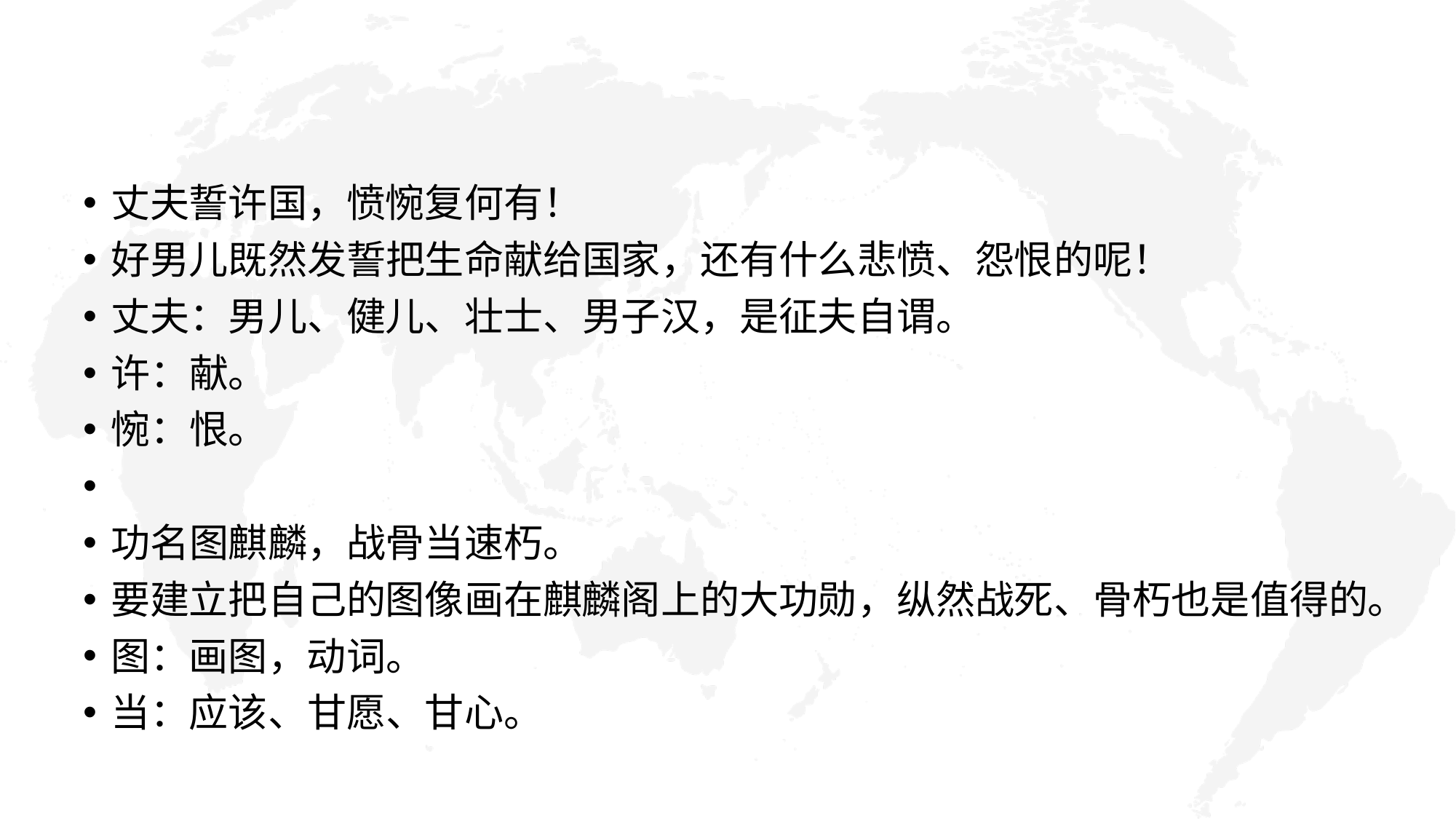

#
丈夫誓许国，愤惋复何有！
好男儿既然发誓把生命献给国家，还有什么悲愤、怨恨的呢！
丈夫：男儿、健儿、壮士、男子汉，是征夫自谓。
许：献。
惋：恨。

功名图麒麟，战骨当速朽。
要建立把自己的图像画在麒麟阁上的大功勋，纵然战死、骨朽也是值得的。
图：画图，动词。
当：应该、甘愿、甘心。